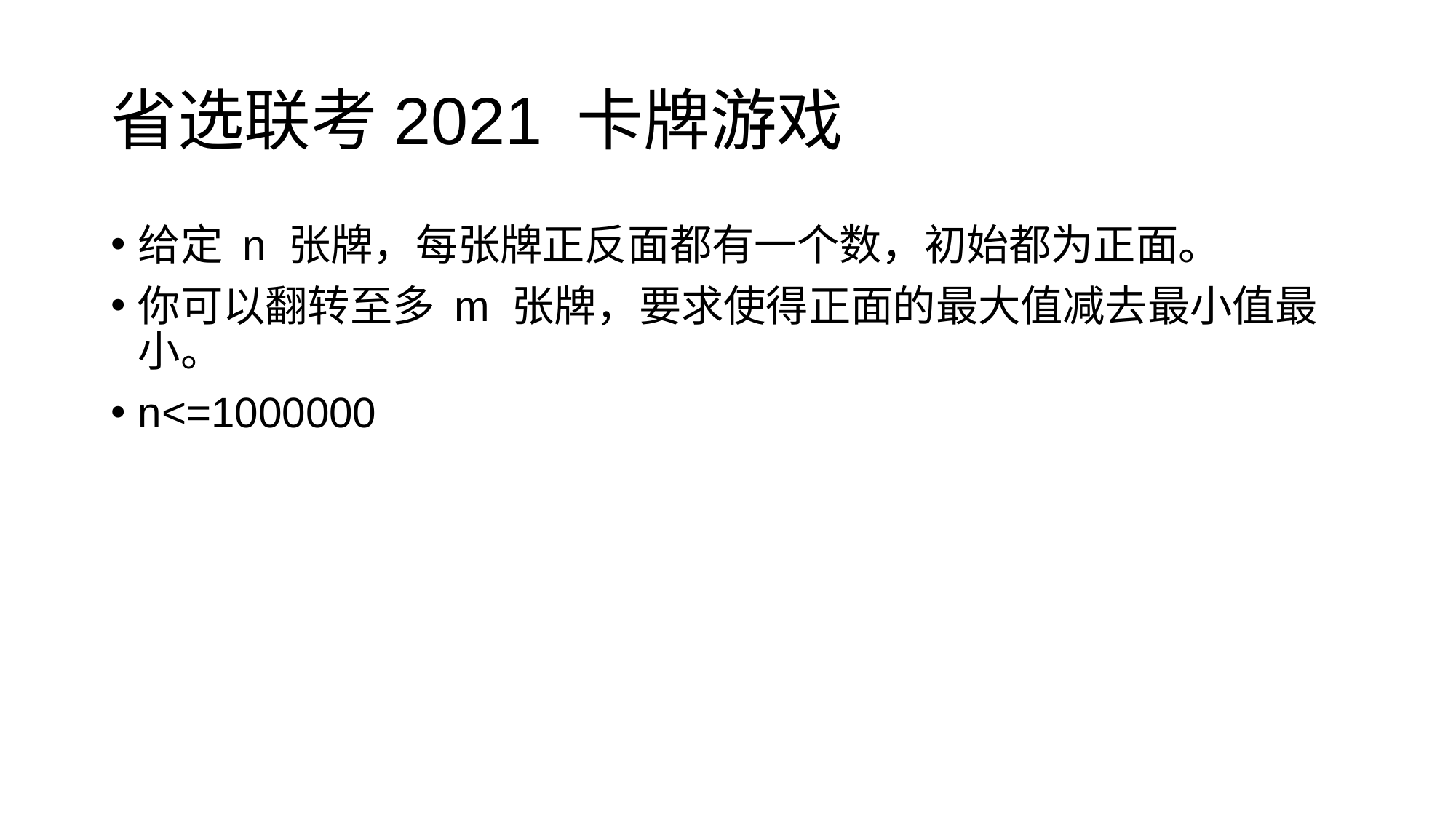

# 省选联考2021 卡牌游戏
给定 n 张牌，每张牌正反面都有一个数，初始都为正面。
你可以翻转至多 m 张牌，要求使得正面的最大值减去最小值最小。
n<=1000000